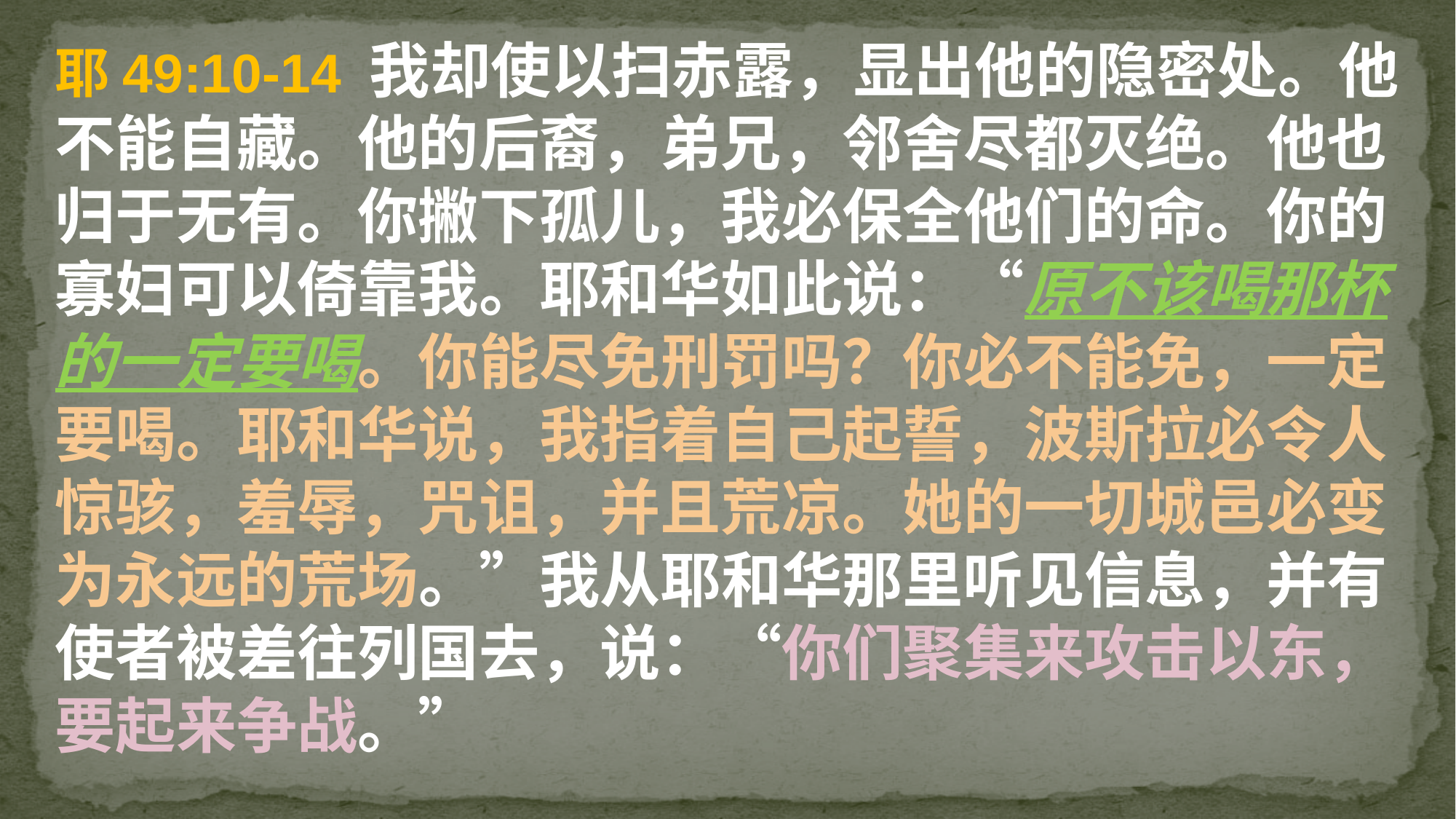

#
耶49:10-14 我却使以扫赤露，显出他的隐密处。他不能自藏。他的后裔，弟兄，邻舍尽都灭绝。他也归于无有。你撇下孤儿，我必保全他们的命。你的寡妇可以倚靠我。耶和华如此说：“原不该喝那杯的一定要喝。你能尽免刑罚吗？你必不能免，一定要喝。耶和华说，我指着自己起誓，波斯拉必令人惊骇，羞辱，咒诅，并且荒凉。她的一切城邑必变为永远的荒场。”我从耶和华那里听见信息，并有使者被差往列国去，说：“你们聚集来攻击以东，要起来争战。”